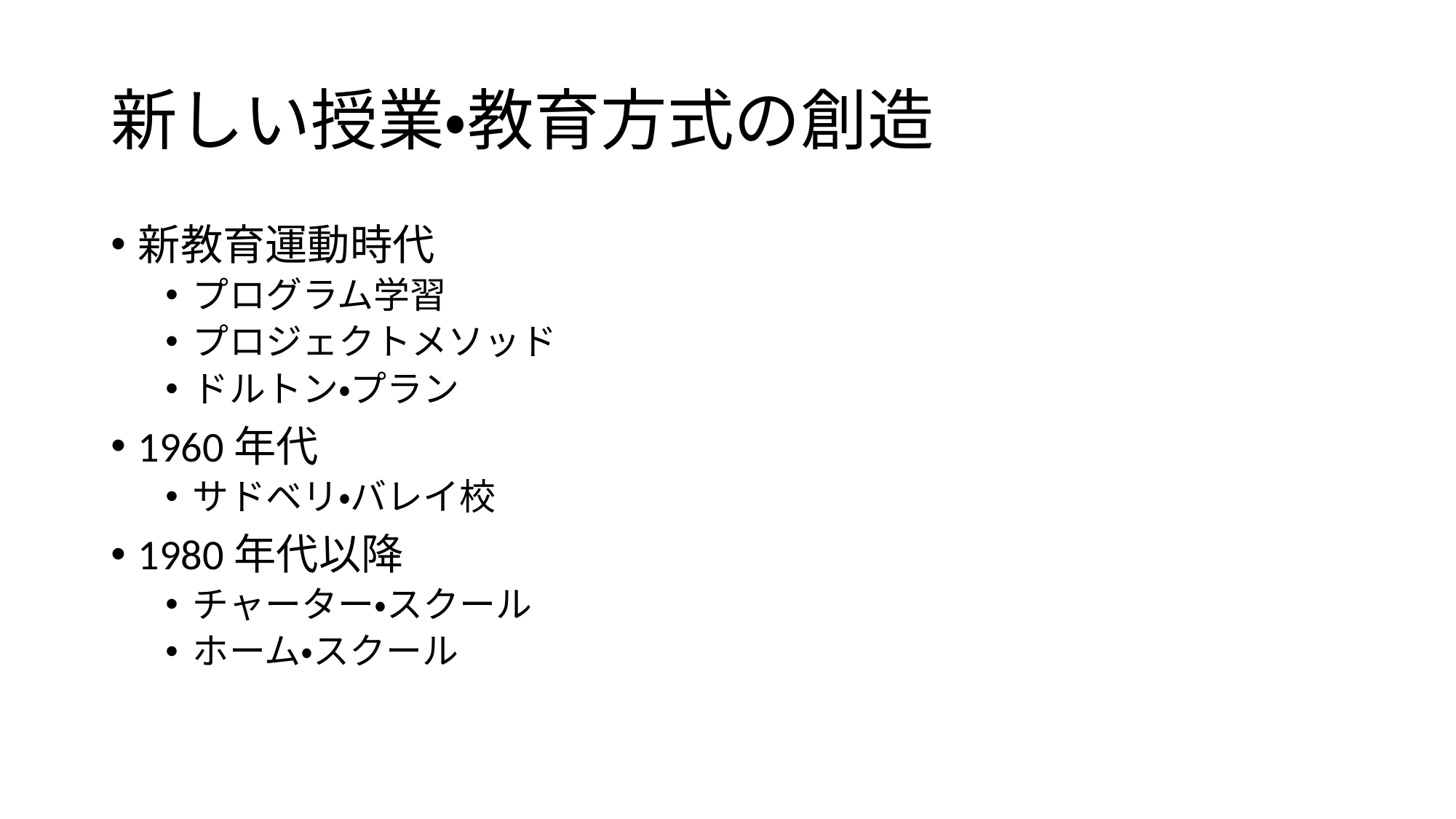

# 新しい授業・教育方式の創造
新教育運動時代
プログラム学習
プロジェクトメソッド
ドルトン・プラン
1960年代
サドベリ・バレイ校
1980年代以降
チャーター・スクール
ホーム・スクール